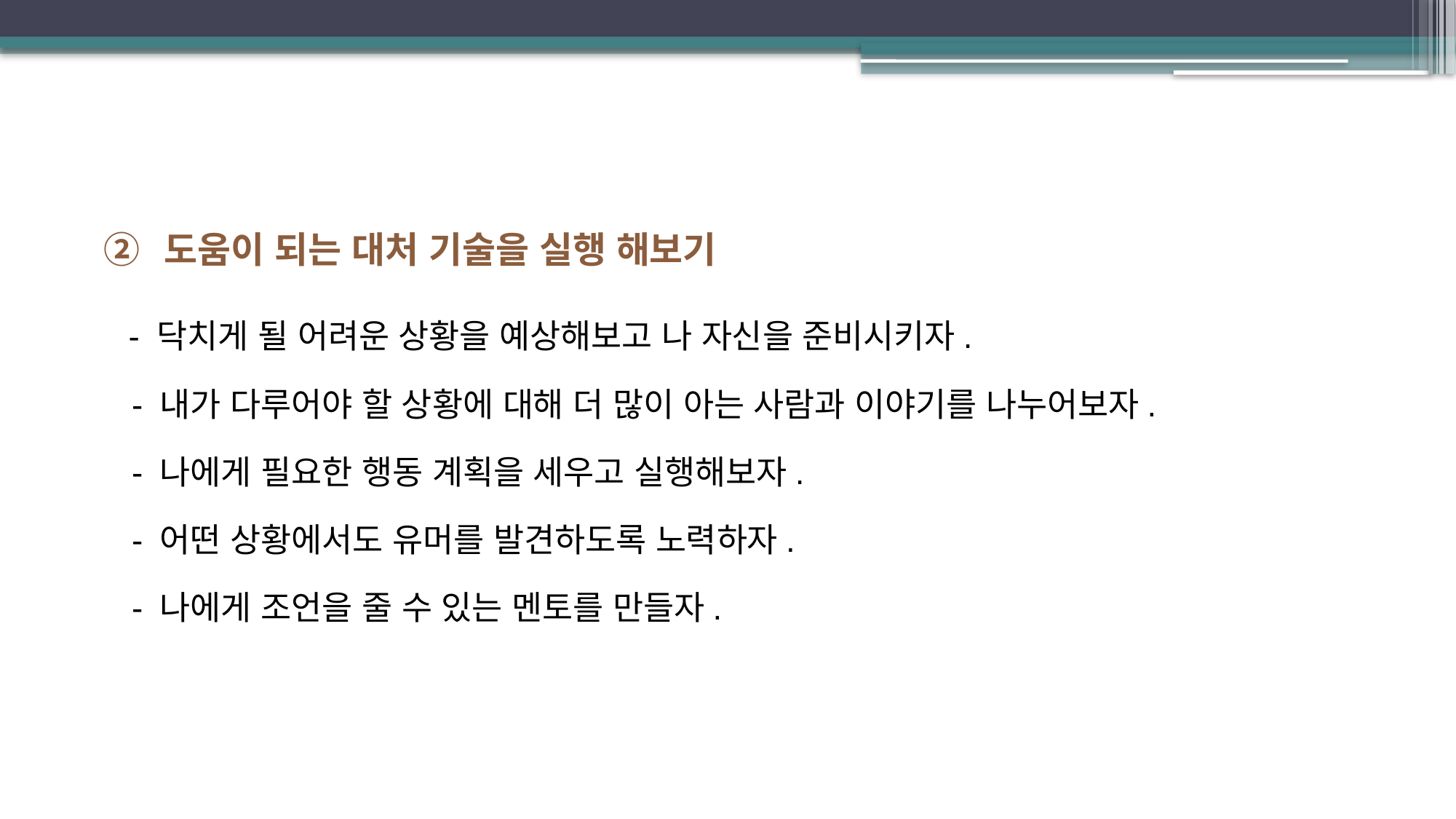

도움이 되는 대처 기술을 실행 해보기

   - 닥치게 될 어려운 상황을 예상해보고 나 자신을 준비시키자.

   - 내가 다루어야 할 상황에 대해 더 많이 아는 사람과 이야기를 나누어보자.

   - 나에게 필요한 행동 계획을 세우고 실행해보자.

   - 어떤 상황에서도 유머를 발견하도록 노력하자.

   - 나에게 조언을 줄 수 있는 멘토를 만들자.